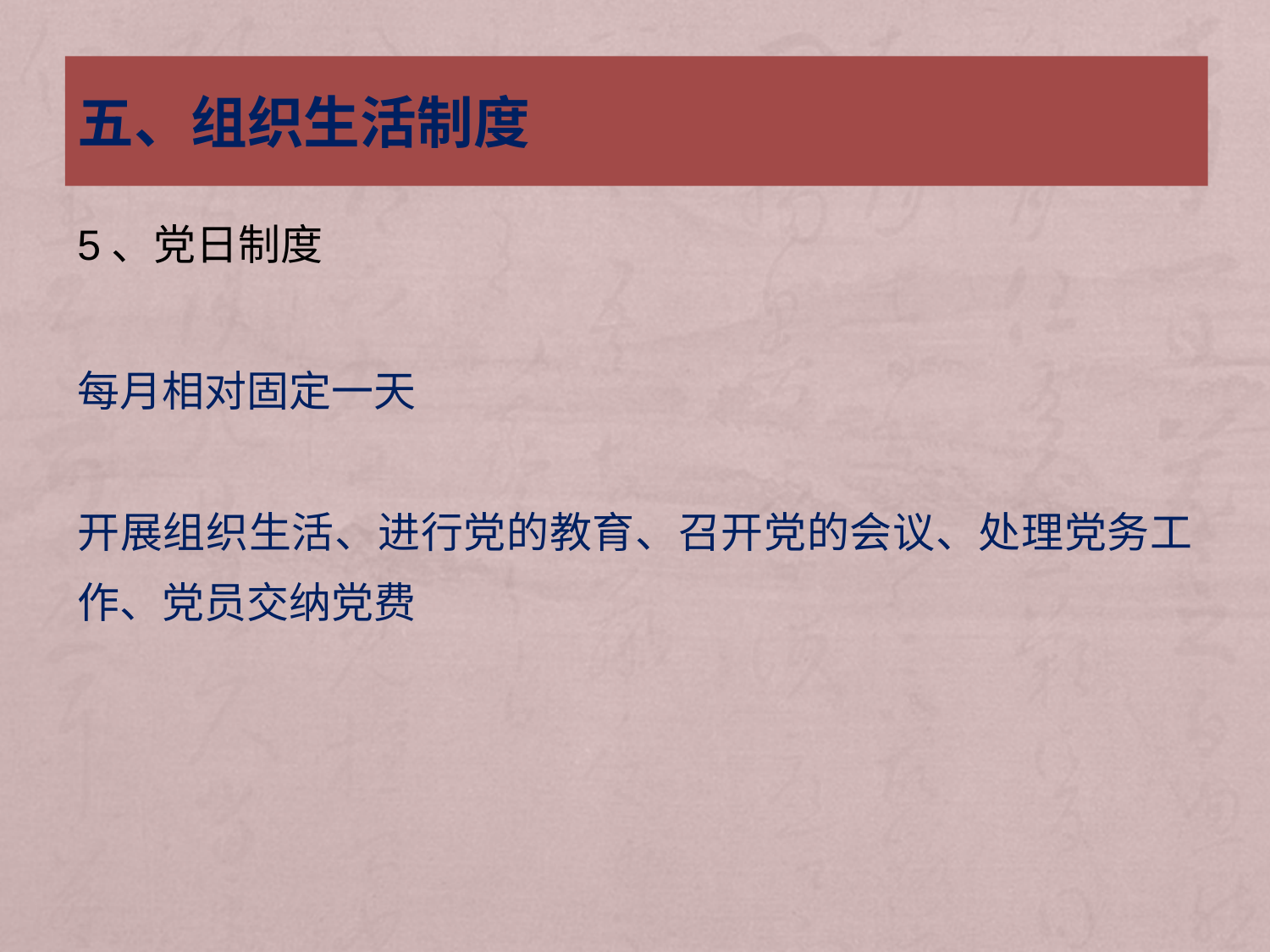

五、组织生活制度
5、党日制度

每月相对固定一天

开展组织生活、进行党的教育、召开党的会议、处理党务工作、党员交纳党费